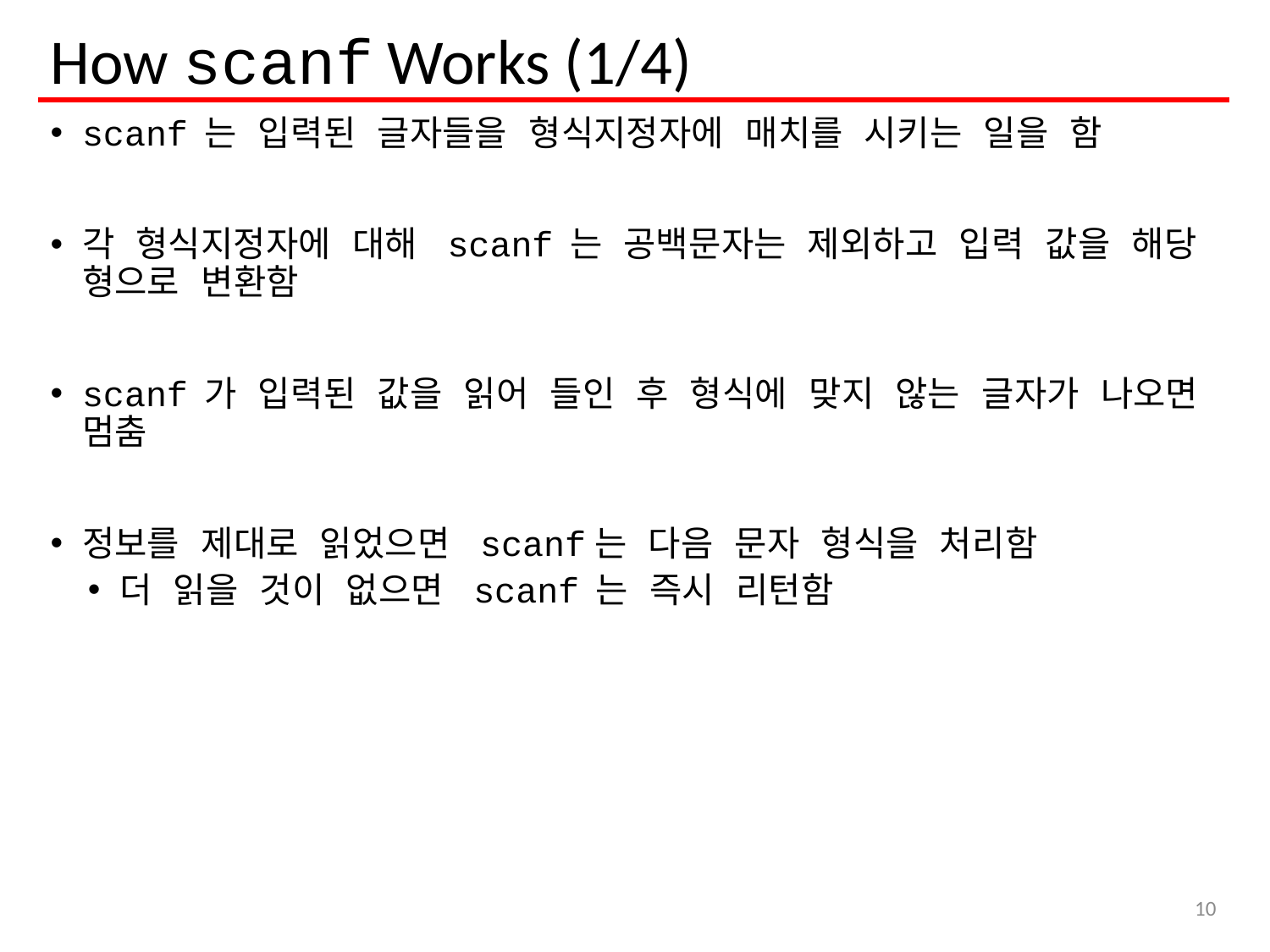

# How scanf Works (1/4)
scanf 는 입력된 글자들을 형식지정자에 매치를 시키는 일을 함

각 형식지정자에 대해 scanf 는 공백문자는 제외하고 입력 값을 해당 형으로 변환함

scanf 가 입력된 값을 읽어 들인 후 형식에 맞지 않는 글자가 나오면 멈춤

정보를 제대로 읽었으면 scanf는 다음 문자 형식을 처리함
더 읽을 것이 없으면 scanf 는 즉시 리턴함

10